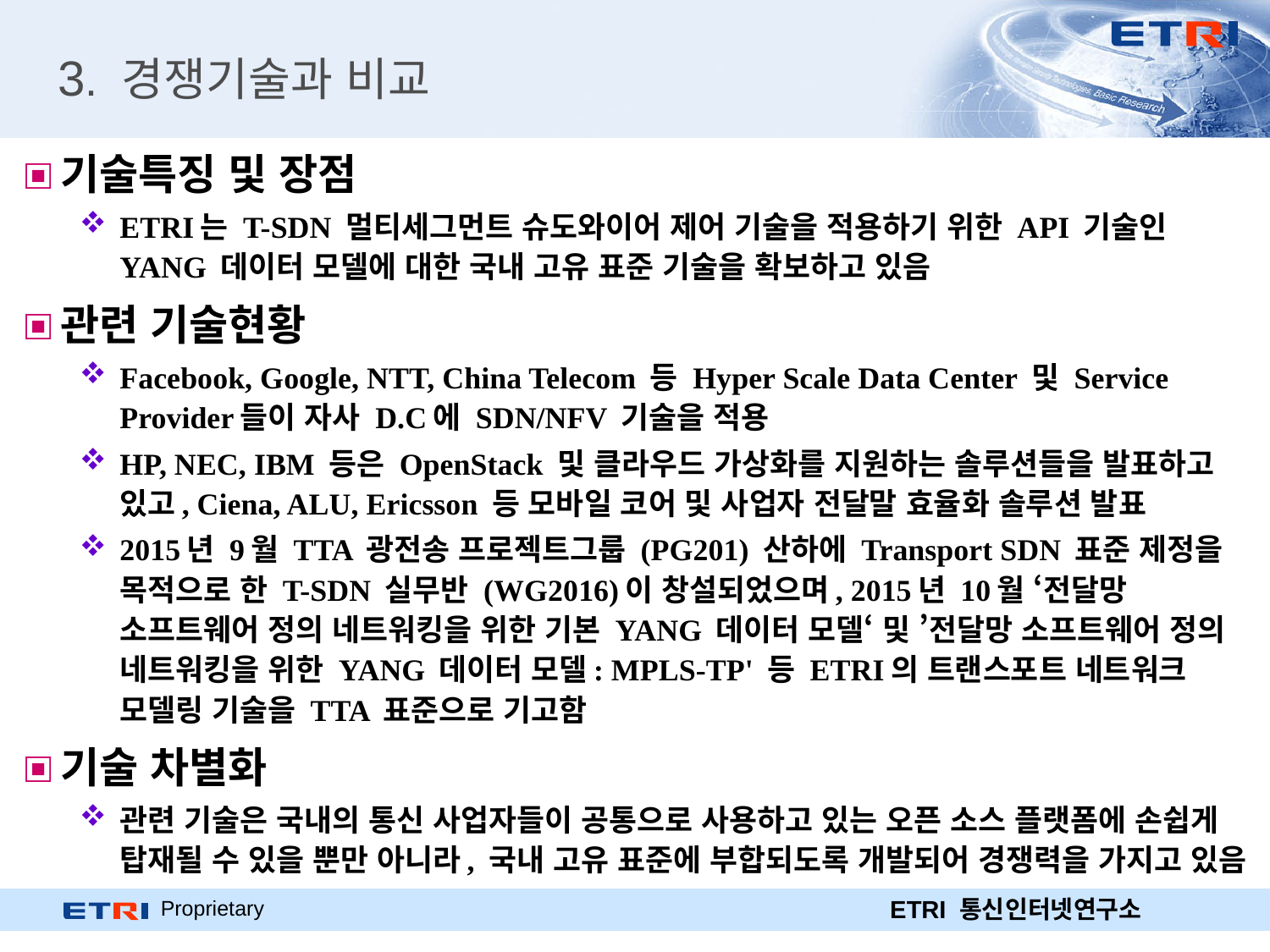

# 3. 경쟁기술과 비교
기술특징 및 장점
ETRI는 T-SDN 멀티세그먼트 슈도와이어 제어 기술을 적용하기 위한 API 기술인 YANG 데이터 모델에 대한 국내 고유 표준 기술을 확보하고 있음
관련 기술현황
Facebook, Google, NTT, China Telecom 등 Hyper Scale Data Center 및 Service Provider들이 자사 D.C에 SDN/NFV 기술을 적용
HP, NEC, IBM 등은 OpenStack 및 클라우드 가상화를 지원하는 솔루션들을 발표하고 있고, Ciena, ALU, Ericsson 등 모바일 코어 및 사업자 전달말 효율화 솔루션 발표
2015년 9월 TTA 광전송 프로젝트그룹 (PG201) 산하에 Transport SDN 표준 제정을 목적으로 한 T-SDN 실무반 (WG2016)이 창설되었으며, 2015년 10월 ‘전달망 소프트웨어 정의 네트워킹을 위한 기본 YANG 데이터 모델‘ 및 ’전달망 소프트웨어 정의 네트워킹을 위한 YANG 데이터 모델: MPLS-TP' 등 ETRI의 트랜스포트 네트워크 모델링 기술을 TTA 표준으로 기고함
기술 차별화
관련 기술은 국내의 통신 사업자들이 공통으로 사용하고 있는 오픈 소스 플랫폼에 손쉽게 탑재될 수 있을 뿐만 아니라, 국내 고유 표준에 부합되도록 개발되어 경쟁력을 가지고 있음

6